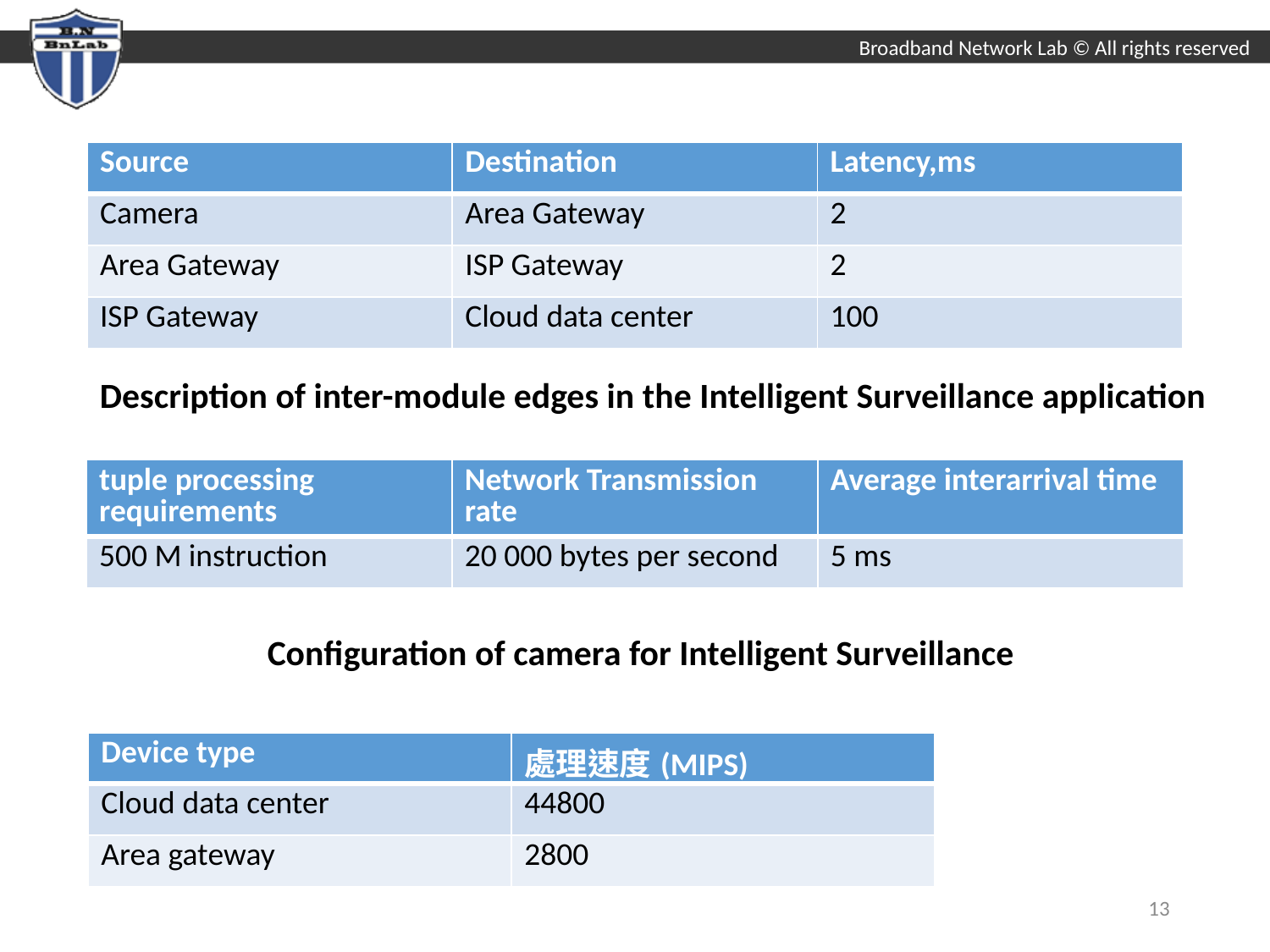

| Source | Destination | Latency,ms |
| --- | --- | --- |
| Camera | Area Gateway | 2 |
| Area Gateway | ISP Gateway | 2 |
| ISP Gateway | Cloud data center | 100 |
Description of inter-module edges in the Intelligent Surveillance application
| tuple processing requirements | Network Transmission rate | Average interarrival time |
| --- | --- | --- |
| 500 M instruction | 20 000 bytes per second | 5 ms |
Configuration of camera for Intelligent Surveillance
| Device type | 處理速度(MIPS) |
| --- | --- |
| Cloud data center | 44800 |
| Area gateway | 2800 |
13